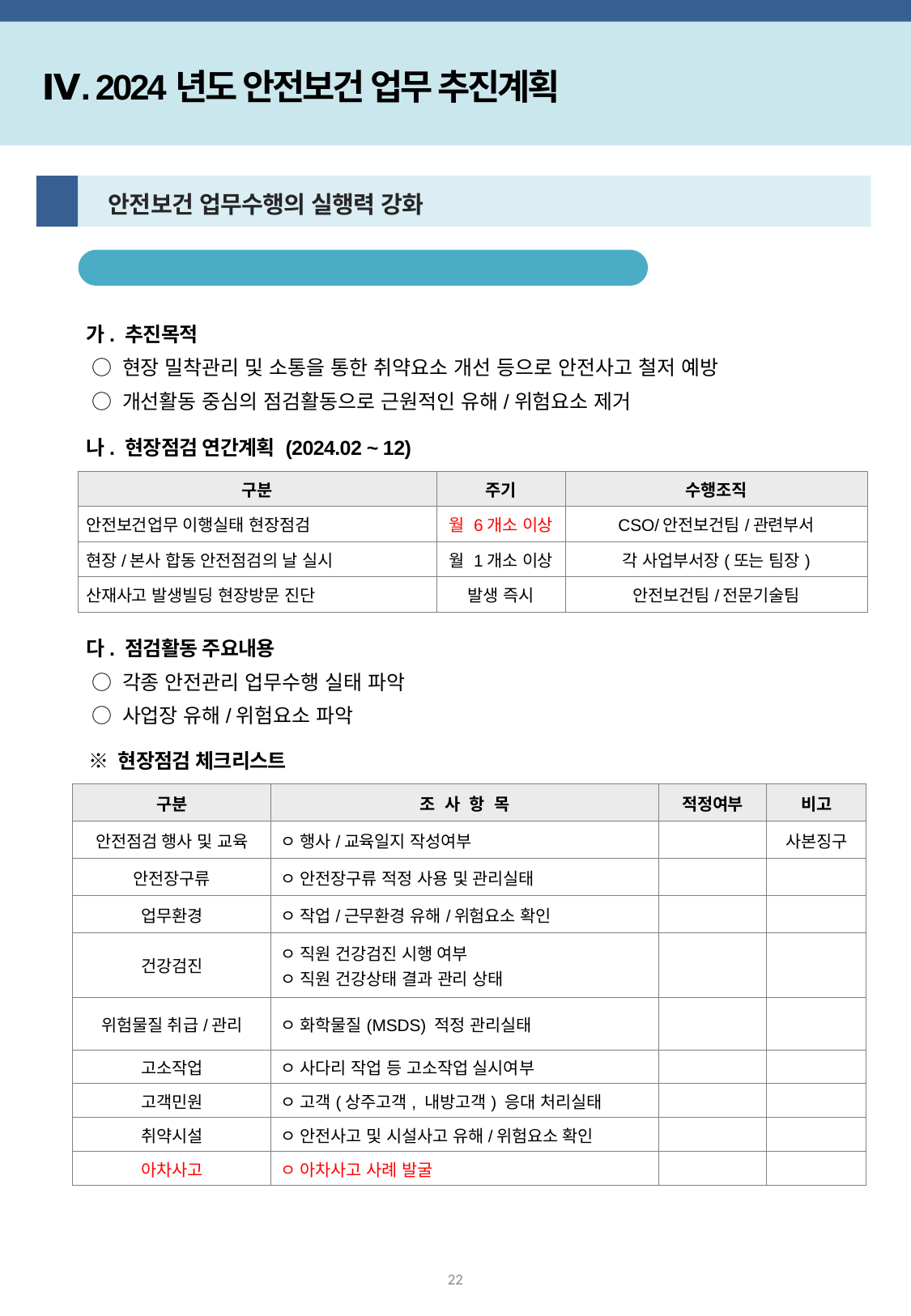

Ⅳ. 2024년도 안전보건 업무 추진계획
2
  안전보건 업무수행의 실행력 강화
본사주관 현장점검 주기적 반복적 실시

가. 추진목적
 ○ 현장 밀착관리 및 소통을 통한 취약요소 개선 등으로 안전사고 철저 예방
 ○ 개선활동 중심의 점검활동으로 근원적인 유해/위험요소 제거

나. 현장점검 연간계획 (2024.02 ~ 12)

다. 점검활동 주요내용
 ○ 각종 안전관리 업무수행 실태 파악
 ○ 사업장 유해/위험요소 파악
| 구분 | 주기 | 수행조직 |
| --- | --- | --- |
| 안전보건업무 이행실태 현장점검 | 월 6개소 이상 | CSO/안전보건팀/관련부서 |
| 현장/본사 합동 안전점검의 날 실시 | 월 1개소 이상 | 각 사업부서장(또는 팀장) |
| 산재사고 발생빌딩 현장방문 진단 | 발생 즉시 | 안전보건팀/전문기술팀 |
※ 현장점검 체크리스트
| 구분 | 조 사 항 목 | 적정여부 | 비고 |
| --- | --- | --- | --- |
| 안전점검 행사 및 교육 | ㅇ 행사/교육일지 작성여부 |  | 사본징구 |
| 안전장구류 | ㅇ 안전장구류 적정 사용 및 관리실태 |  |  |
| 업무환경 | ㅇ 작업/근무환경 유해/위험요소 확인 |  |  |
| 건강검진 | ㅇ 직원 건강검진 시행 여부 ㅇ 직원 건강상태 결과 관리 상태 |  |  |
| 위험물질 취급/관리 | ㅇ 화학물질(MSDS) 적정 관리실태 |  |  |
| 고소작업 | ㅇ 사다리 작업 등 고소작업 실시여부 |  |  |
| 고객민원 | ㅇ 고객(상주고객, 내방고객) 응대 처리실태 |  |  |
| 취약시설 | ㅇ 안전사고 및 시설사고 유해/위험요소 확인 |  |  |
| 아차사고 | ㅇ 아차사고 사례 발굴 |  |  |
22